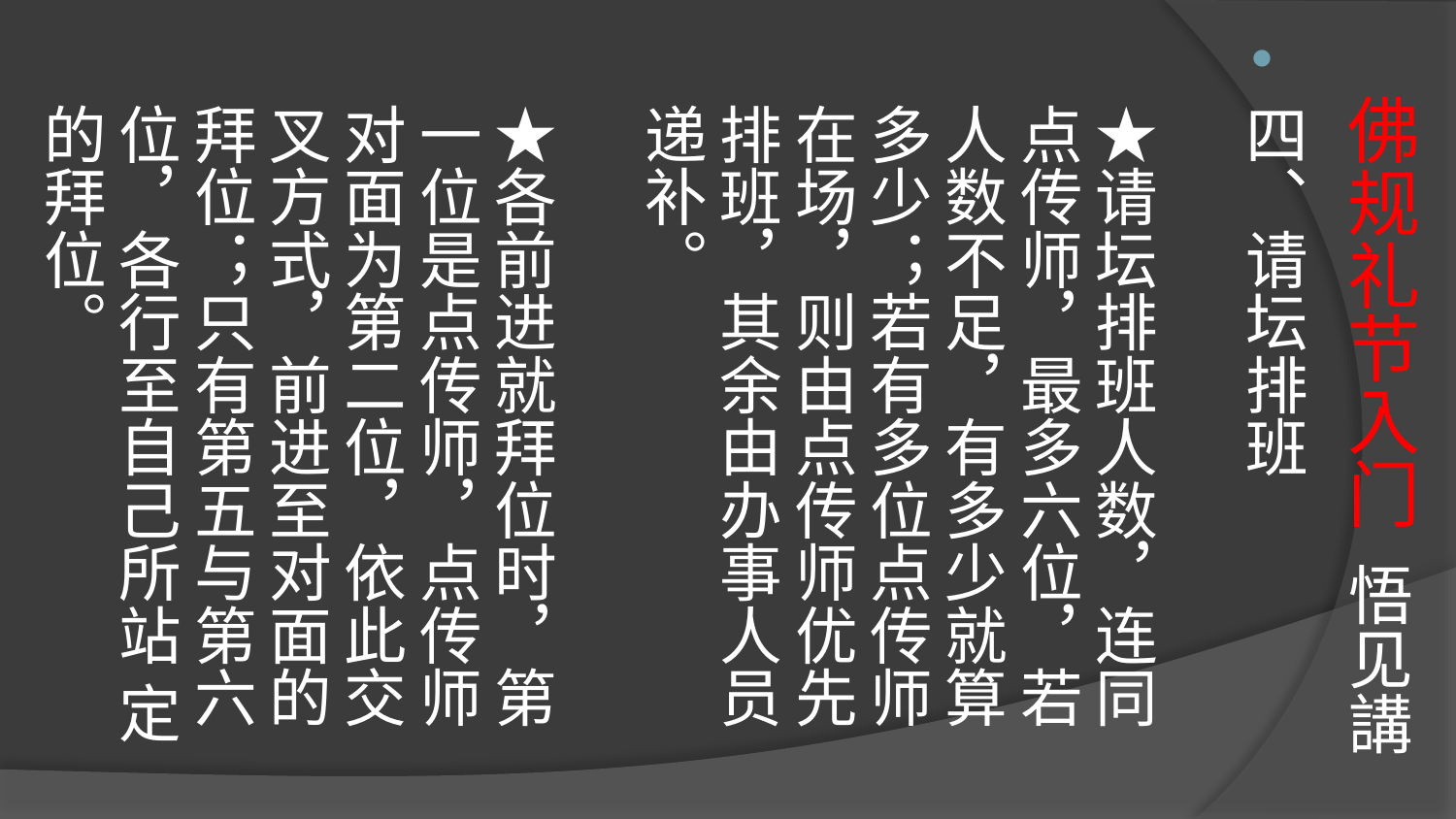

# 佛规礼节入门  悟见講
四、请坛排班
★请坛排班人数，连同点传师，最多六位，若人数不足，有多少就算多少；若有多位点传师在场，则由点传师优先排班，其余由办事人员递补。
★各前进就拜位时，第一位是点传师，点传师对面为第二位，依此交叉方式，前进至对面的拜位；只有第五与第六位，各行至自己所站 定的拜位。